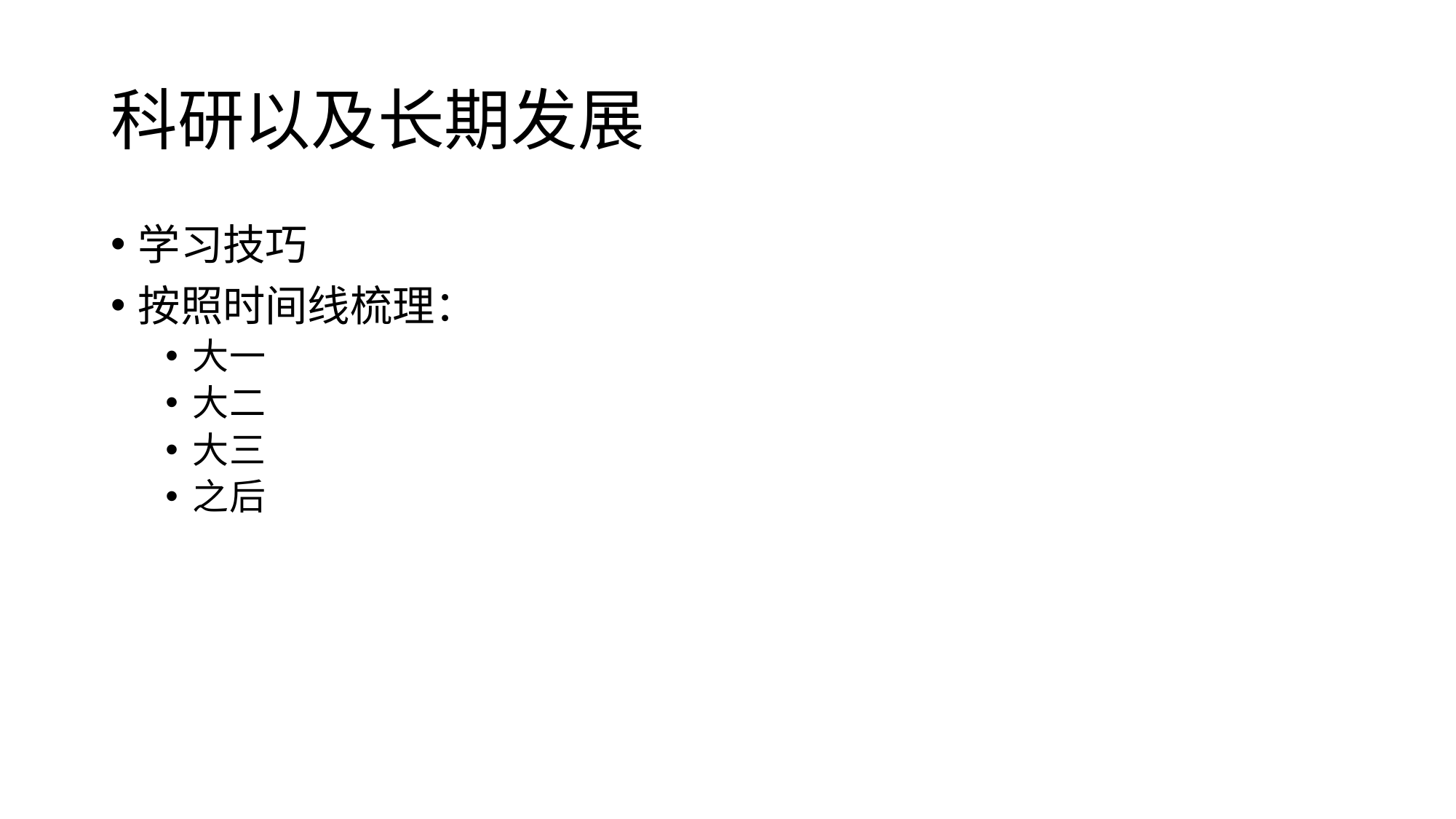

# 科研以及长期发展
学习技巧
按照时间线梳理：
大一
大二
大三
之后